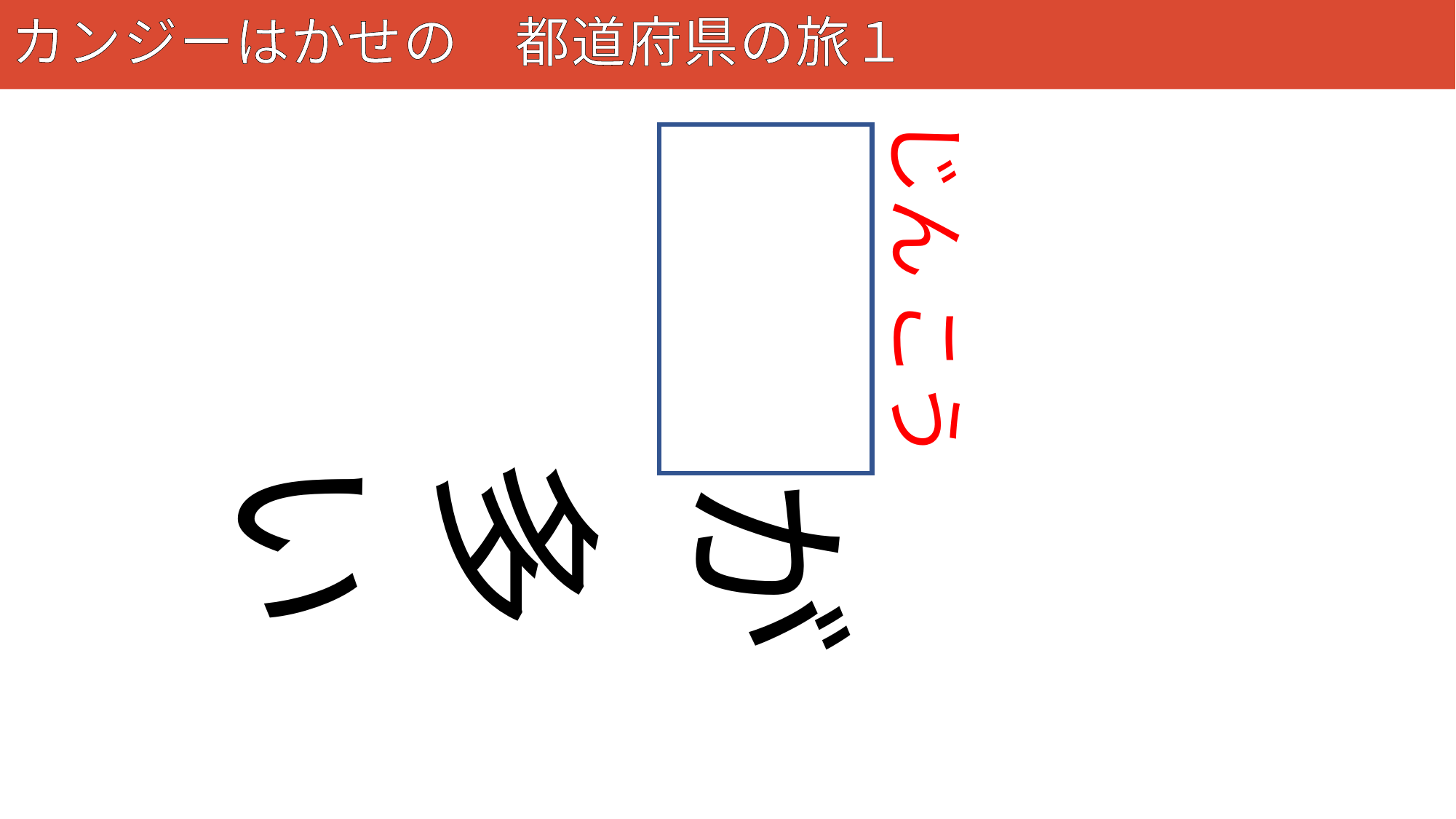

# カンジーはかせの　都道府県の旅１
49
じん こう
人口が

多い